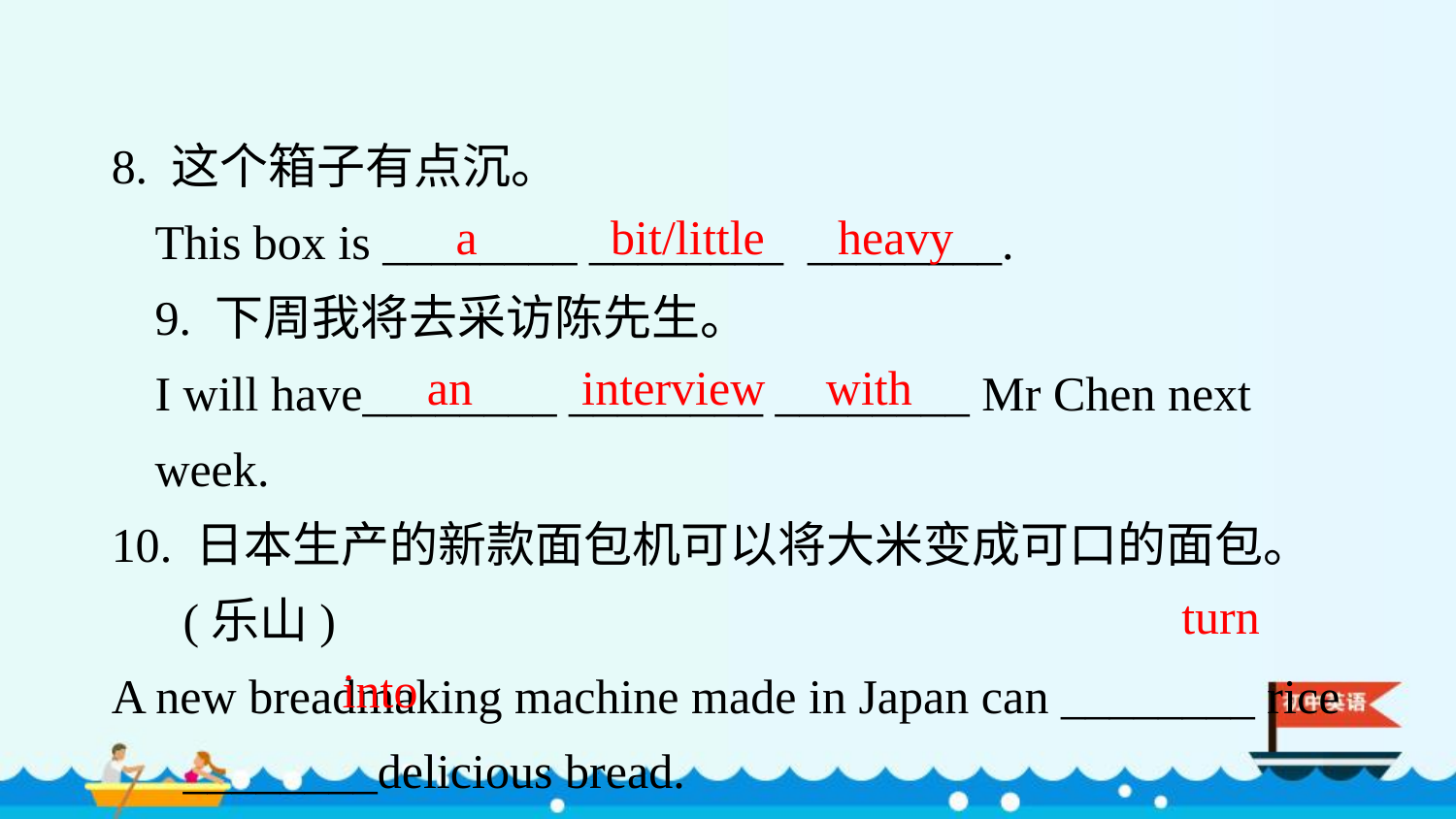

8. 这个箱子有点沉。
This box is ________ ________  ________.
9. 下周我将去采访陈先生。
I will have________ ________ ________ Mr Chen next week.
10. 日本生产的新款面包机可以将大米变成可口的面包。(乐山)
A new bread­making machine made in Japan can ________ rice ________delicious bread.
a           bit/little      heavy
an         interview     with
turn
into